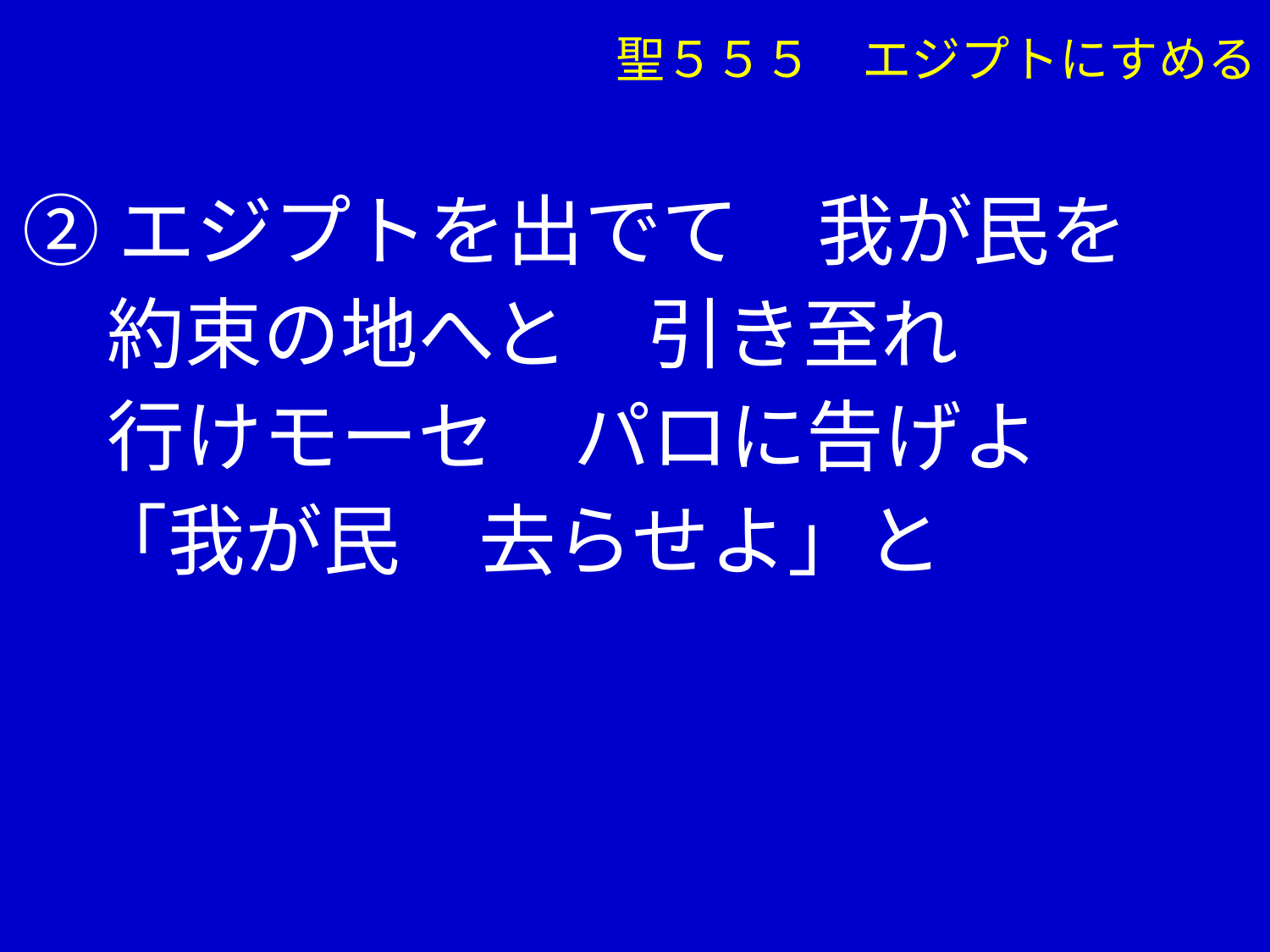

聖５５５　エジプトにすめる
 ②エジプトを出でて　我が民を
　 約束の地へと　引き至れ
　 行けモーセ　パロに告げよ
　「我が民　去らせよ」と